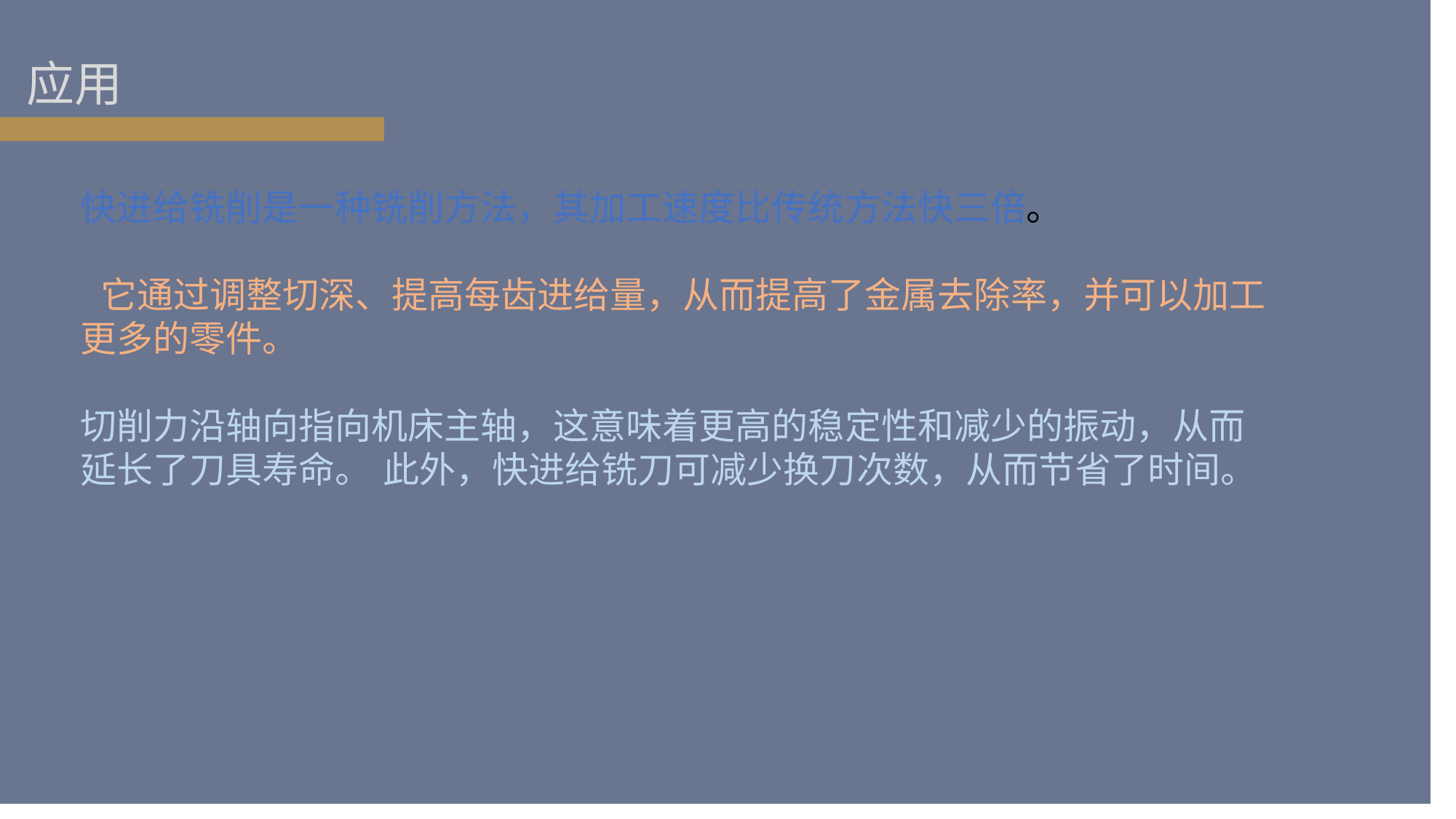

应用

快进给铣削是一种铣削方法，其加工速度比传统方法快三倍。

 它通过调整切深、提高每齿进给量，从而提高了金属去除率，并可以加工更多的零件。

切削力沿轴向指向机床主轴，这意味着更高的稳定性和减少的振动，从而延长了刀具寿命。 此外，快进给铣刀可减少换刀次数，从而节省了时间。